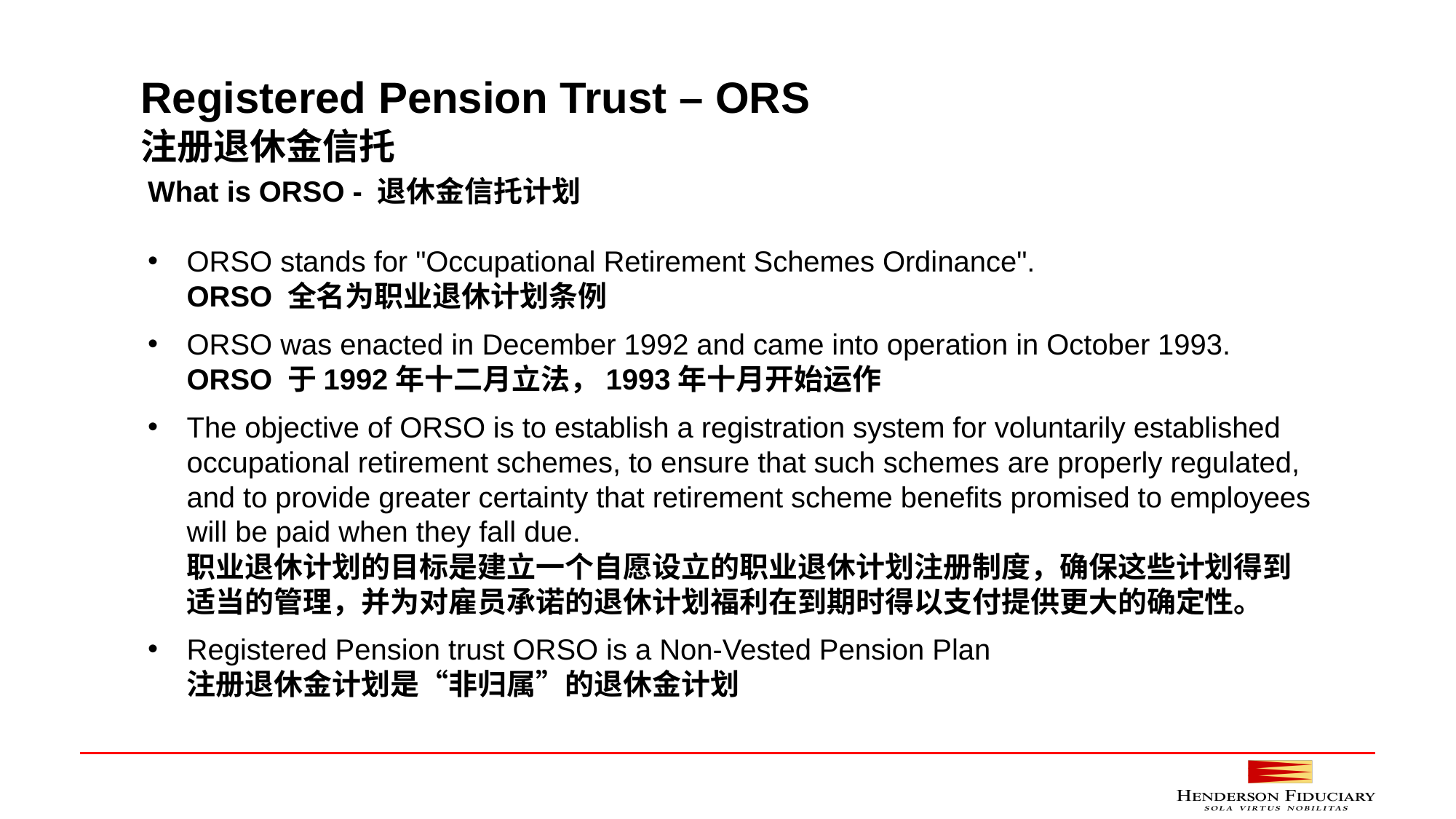

Registered Pension Trust – ORS
注册退休金信托
What is ORSO - 退休金信托计划

ORSO stands for "Occupational Retirement Schemes Ordinance".
ORSO 全名为职业退休计划条例
ORSO was enacted in December 1992 and came into operation in October 1993.
ORSO 于1992年十二月立法，1993年十月开始运作
The objective of ORSO is to establish a registration system for voluntarily established occupational retirement schemes, to ensure that such schemes are properly regulated, and to provide greater certainty that retirement scheme benefits promised to employees will be paid when they fall due.
职业退休计划的目标是建立一个自愿设立的职业退休计划注册制度，确保这些计划得到适当的管理，并为对雇员承诺的退休计划福利在到期时得以支付提供更大的确定性。
Registered Pension trust ORSO is a Non-Vested Pension Plan
注册退休金计划是“非归属”的退休金计划